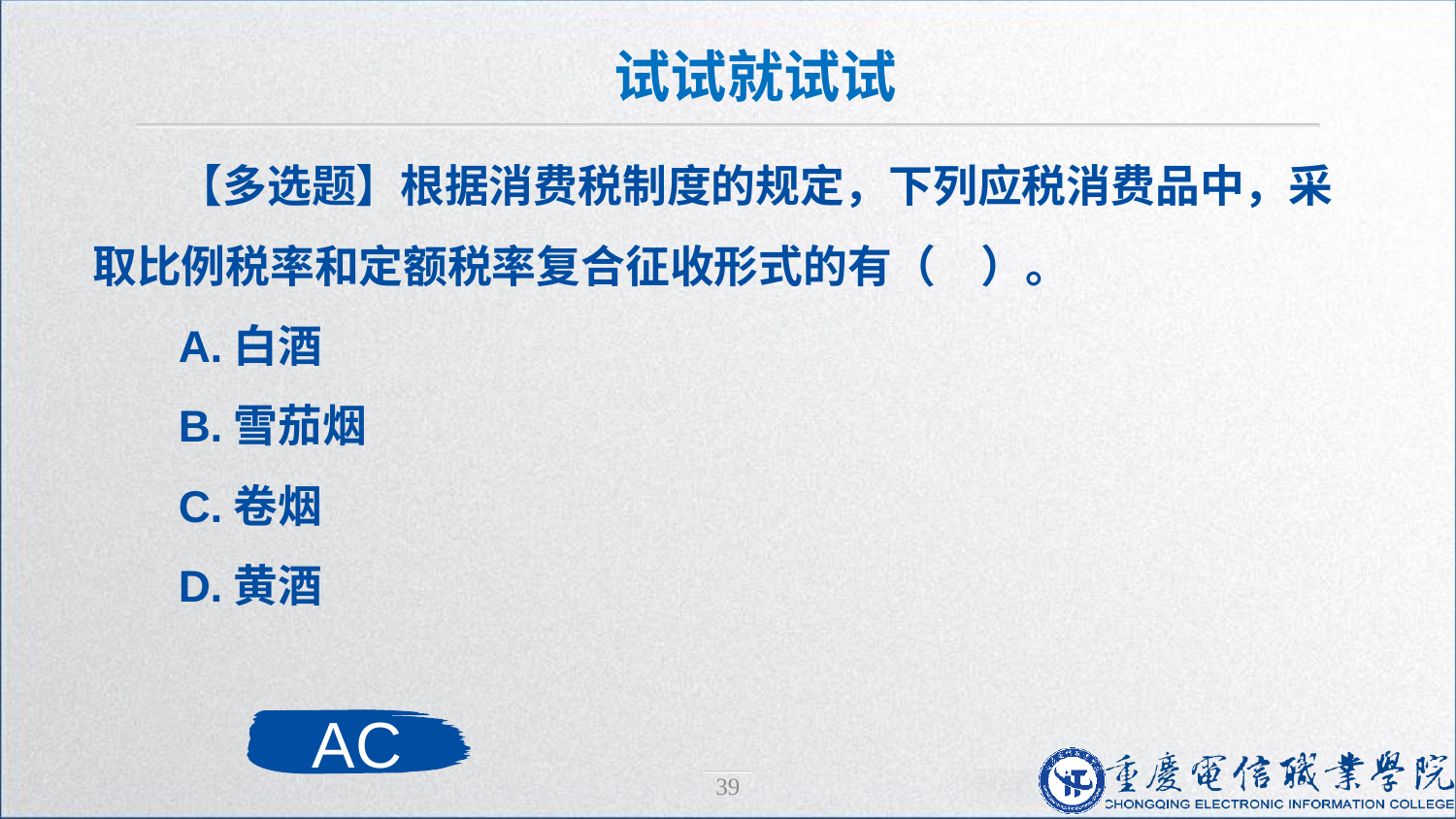

试试就试试
【多选题】根据消费税制度的规定，下列应税消费品中，采取比例税率和定额税率复合征收形式的有（　）。
A.白酒
B.雪茄烟
C.卷烟
D.黄酒

AC

39